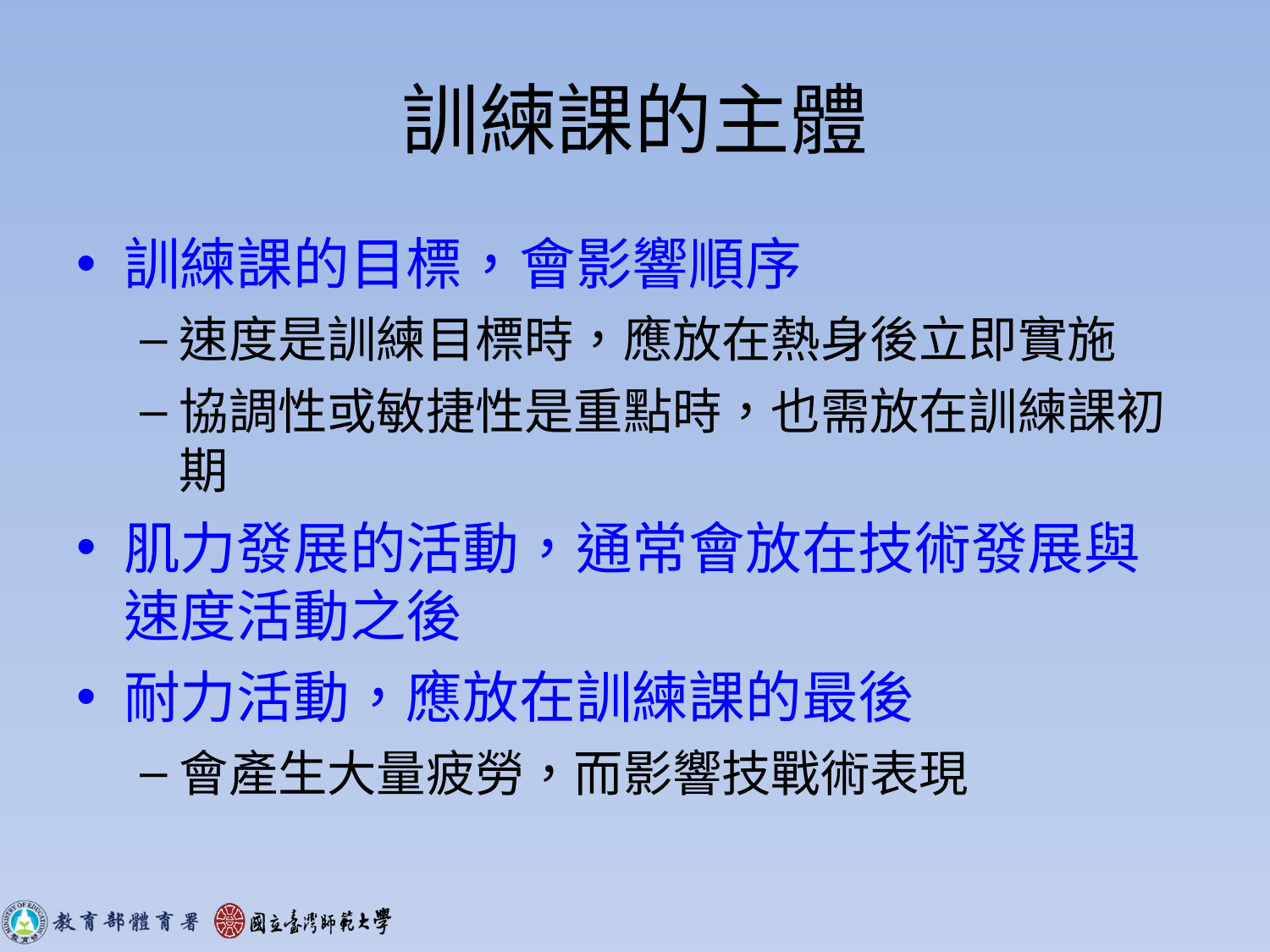

# 訓練課的主體
訓練課的目標，會影響順序
速度是訓練目標時，應放在熱身後立即實施
協調性或敏捷性是重點時，也需放在訓練課初期
肌力發展的活動，通常會放在技術發展與速度活動之後
耐力活動，應放在訓練課的最後
會產生大量疲勞，而影響技戰術表現